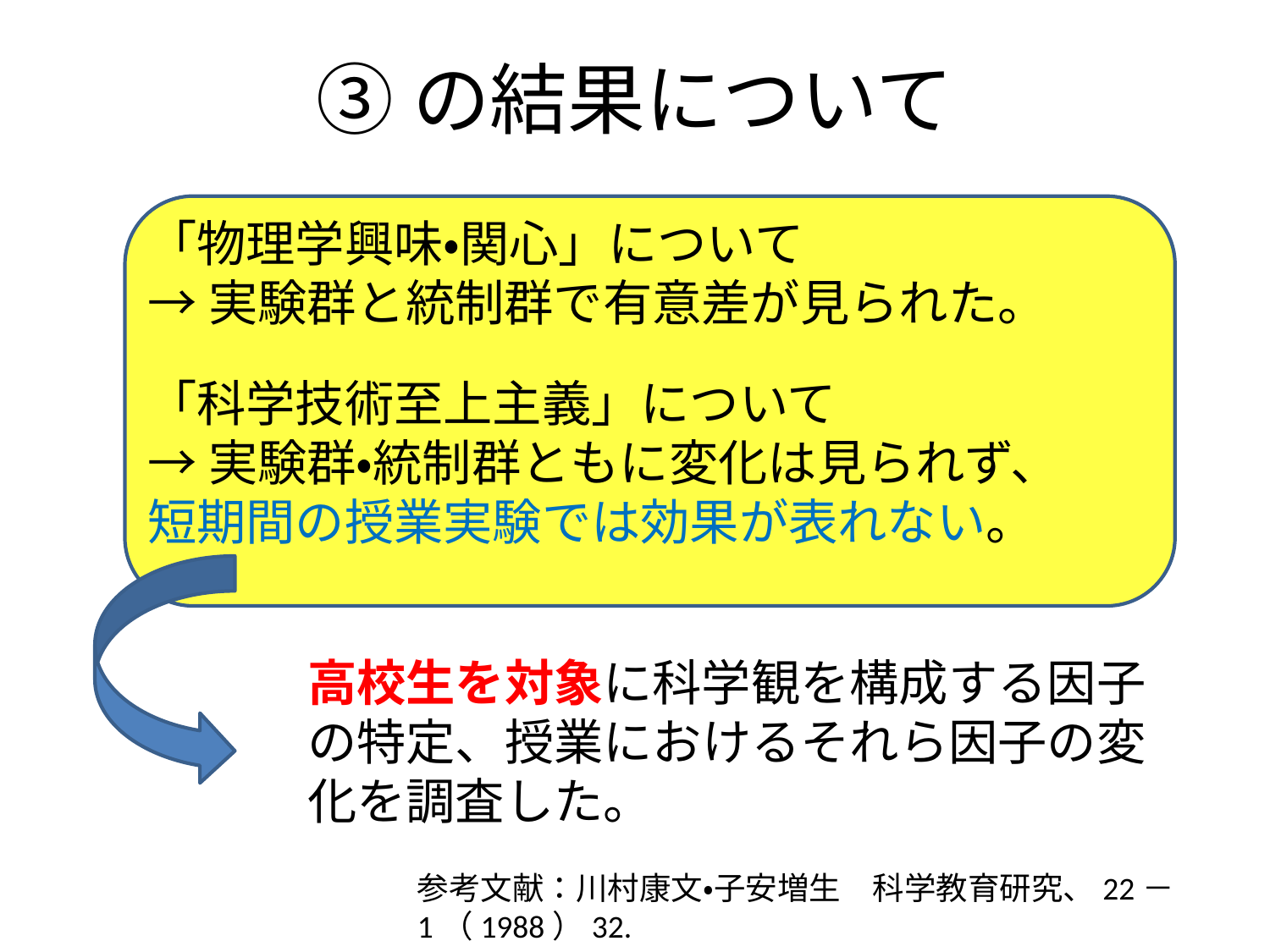

# ③の結果について

「物理学興味・関心」について
→実験群と統制群で有意差が見られた。
「科学技術至上主義」について
→実験群・統制群ともに変化は見られず、短期間の授業実験では効果が表れない。

高校生を対象に科学観を構成する因子の特定、授業におけるそれら因子の変化を調査した。
参考文献：川村康文・子安増生　科学教育研究、22－1（1988）32.